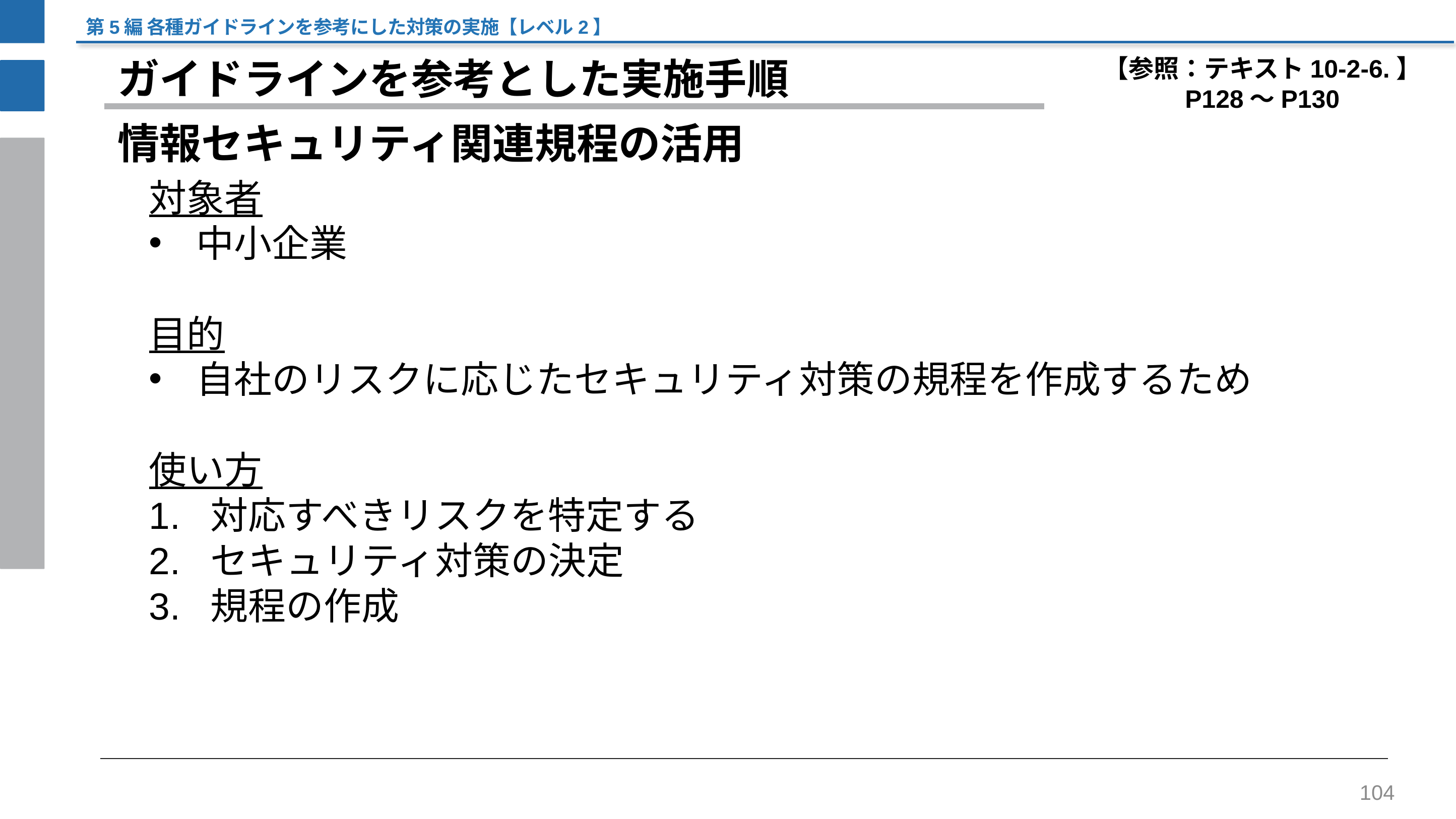

第5編 各種ガイドラインを参考にした対策の実施【レベル2】
【参照：テキスト10-2-6.】
P128～P130
ガイドラインを参考とした実施手順
情報セキュリティ関連規程の活用
対象者
中小企業

目的
自社のリスクに応じたセキュリティ対策の規程を作成するため

使い方
対応すべきリスクを特定する
セキュリティ対策の決定
規程の作成
104